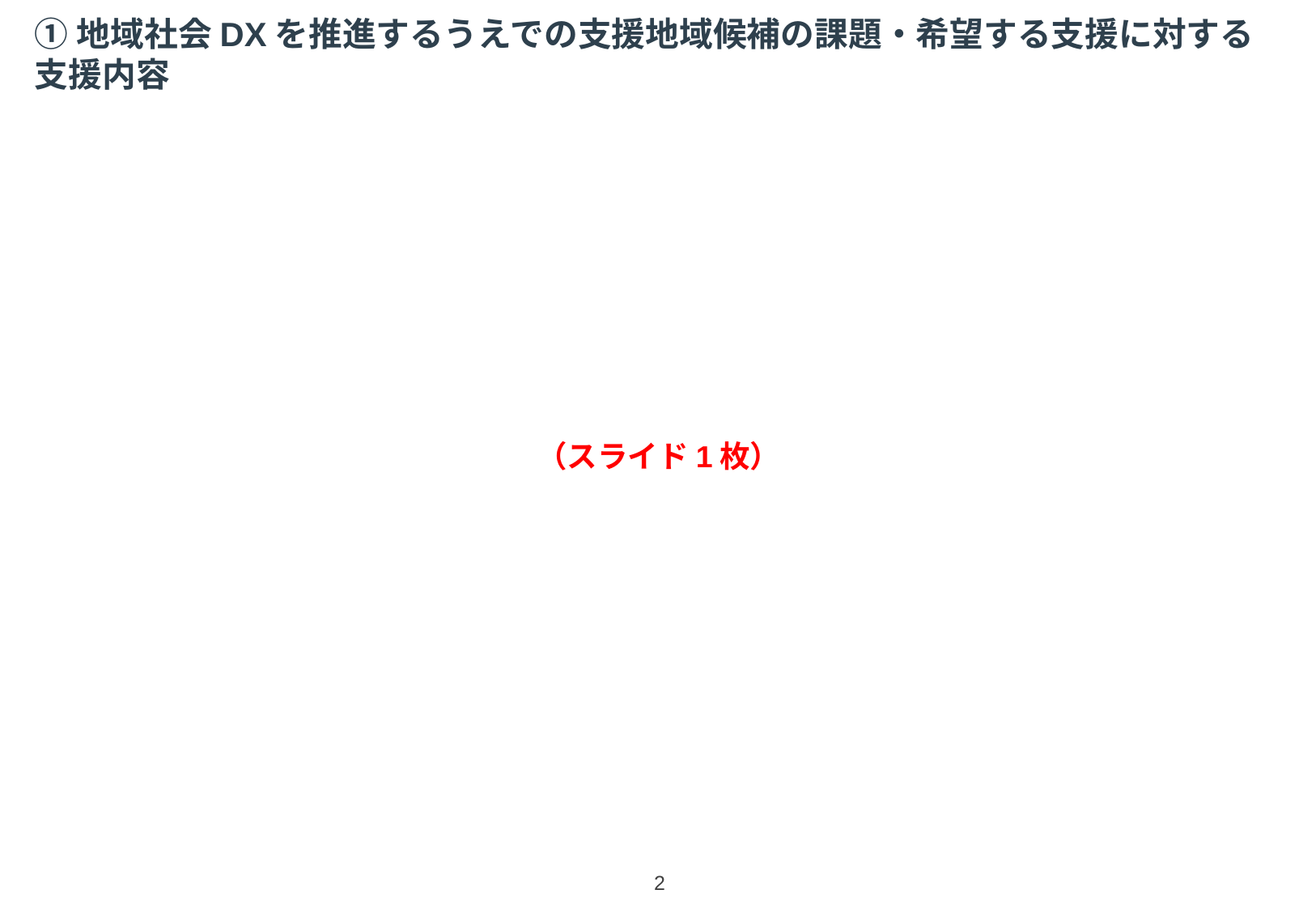

# ①地域社会DXを推進するうえでの支援地域候補の課題・希望する支援に対する支援内容
（スライド1枚）